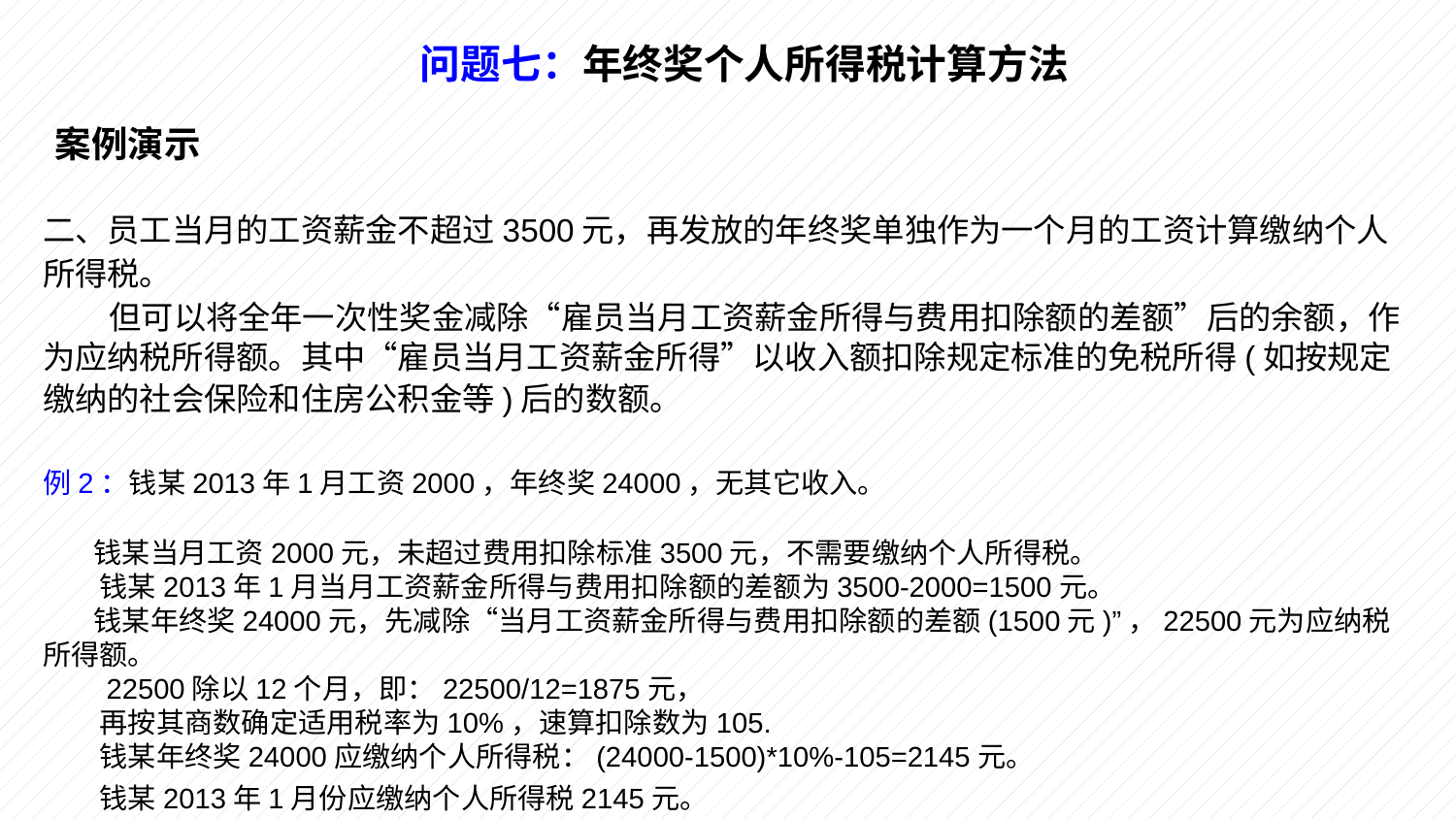

问题七：年终奖个人所得税计算方法
案例演示
二、员工当月的工资薪金不超过3500元，再发放的年终奖单独作为一个月的工资计算缴纳个人所得税。
       但可以将全年一次性奖金减除“雇员当月工资薪金所得与费用扣除额的差额”后的余额，作为应纳税所得额。其中“雇员当月工资薪金所得”以收入额扣除规定标准的免税所得(如按规定缴纳的社会保险和住房公积金等)后的数额。

例2：钱某2013年1月工资2000，年终奖24000，无其它收入。

       钱某当月工资2000元，未超过费用扣除标准3500元，不需要缴纳个人所得税。
　　钱某2013年1月当月工资薪金所得与费用扣除额的差额为3500-2000=1500元。
       钱某年终奖24000元，先减除“当月工资薪金所得与费用扣除额的差额(1500元)”，22500元为应纳税所得额。
　　22500除以12个月，即：22500/12=1875元，
　　再按其商数确定适用税率为10%，速算扣除数为105.
　　钱某年终奖24000应缴纳个人所得税：(24000-1500)*10%-105=2145元。
　　钱某2013年1月份应缴纳个人所得税2145元。